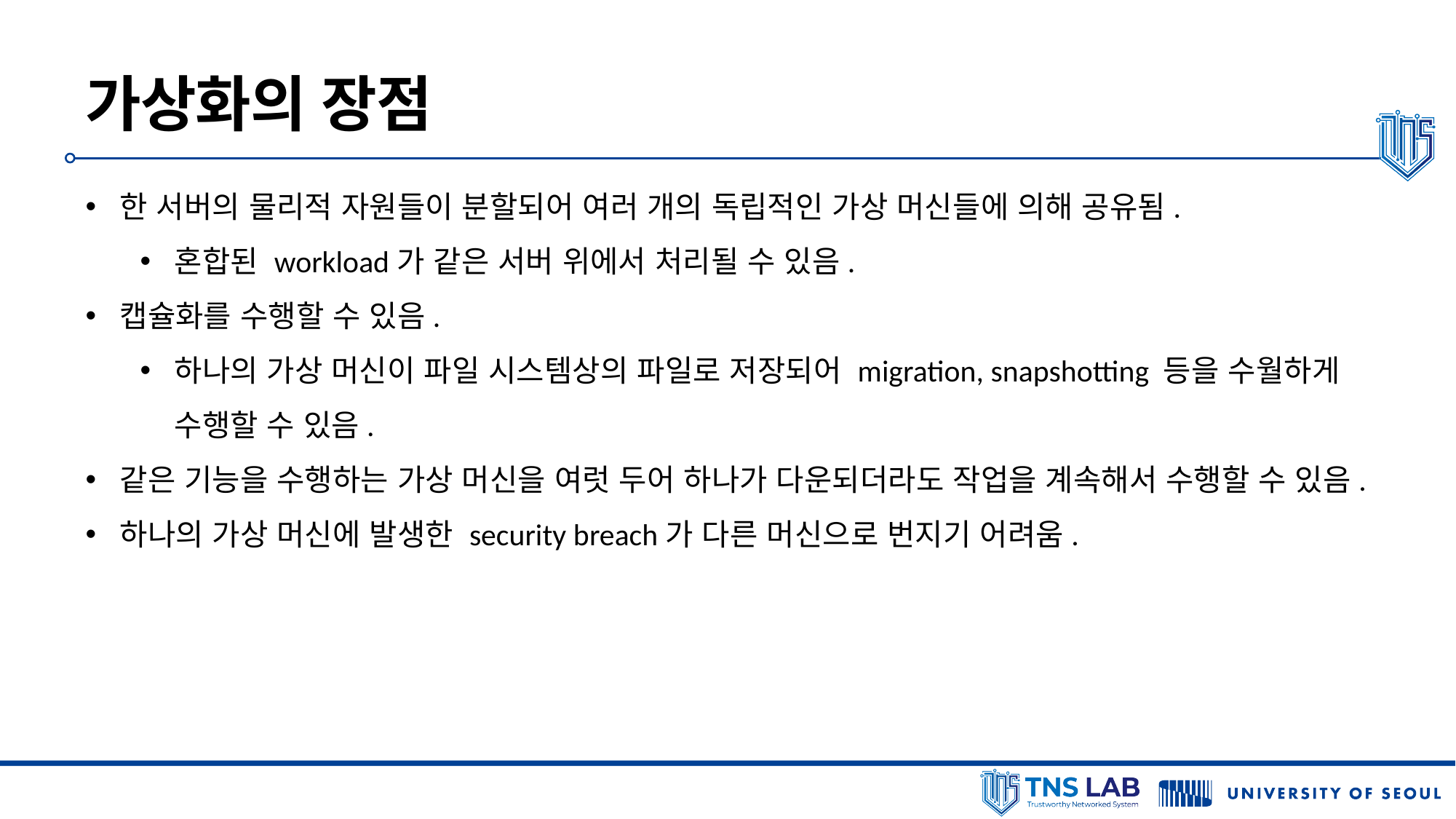

# 가상화의 장점
한 서버의 물리적 자원들이 분할되어 여러 개의 독립적인 가상 머신들에 의해 공유됨.
혼합된 workload가 같은 서버 위에서 처리될 수 있음.
캡슐화를 수행할 수 있음.
하나의 가상 머신이 파일 시스템상의 파일로 저장되어 migration, snapshotting 등을 수월하게 수행할 수 있음.
같은 기능을 수행하는 가상 머신을 여럿 두어 하나가 다운되더라도 작업을 계속해서 수행할 수 있음.
하나의 가상 머신에 발생한 security breach가 다른 머신으로 번지기 어려움.